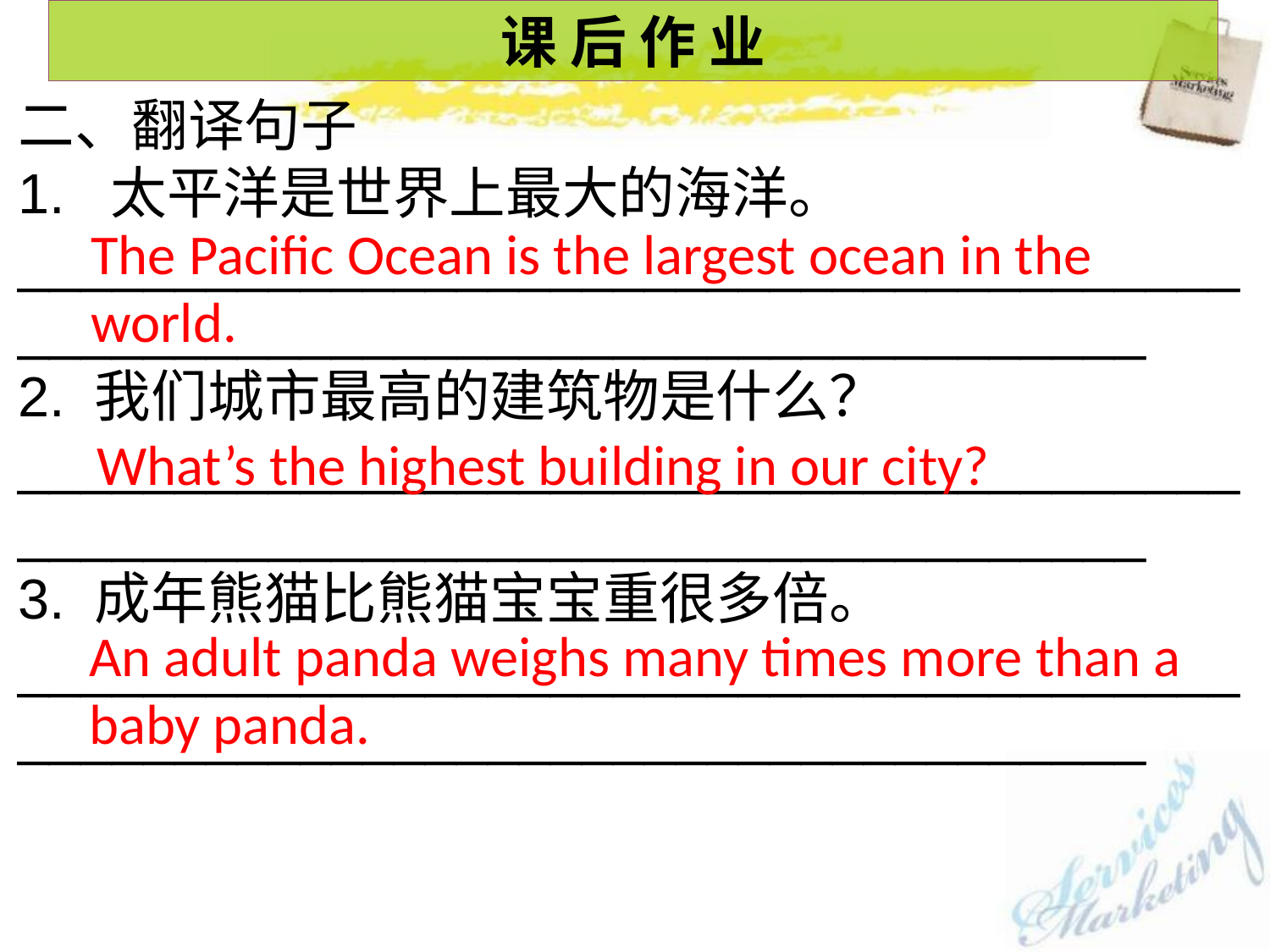

课 后 作 业
二、翻译句子
1.  太平洋是世界上最大的海洋。
___________________________________________________________________________
2. 我们城市最高的建筑物是什么？
___________________________________________________________________________
3. 成年熊猫比熊猫宝宝重很多倍。
___________________________________________________________________________
The Pacific Ocean is the largest ocean in the world.
What’s the highest building in our city?
An adult panda weighs many times more than a baby panda.